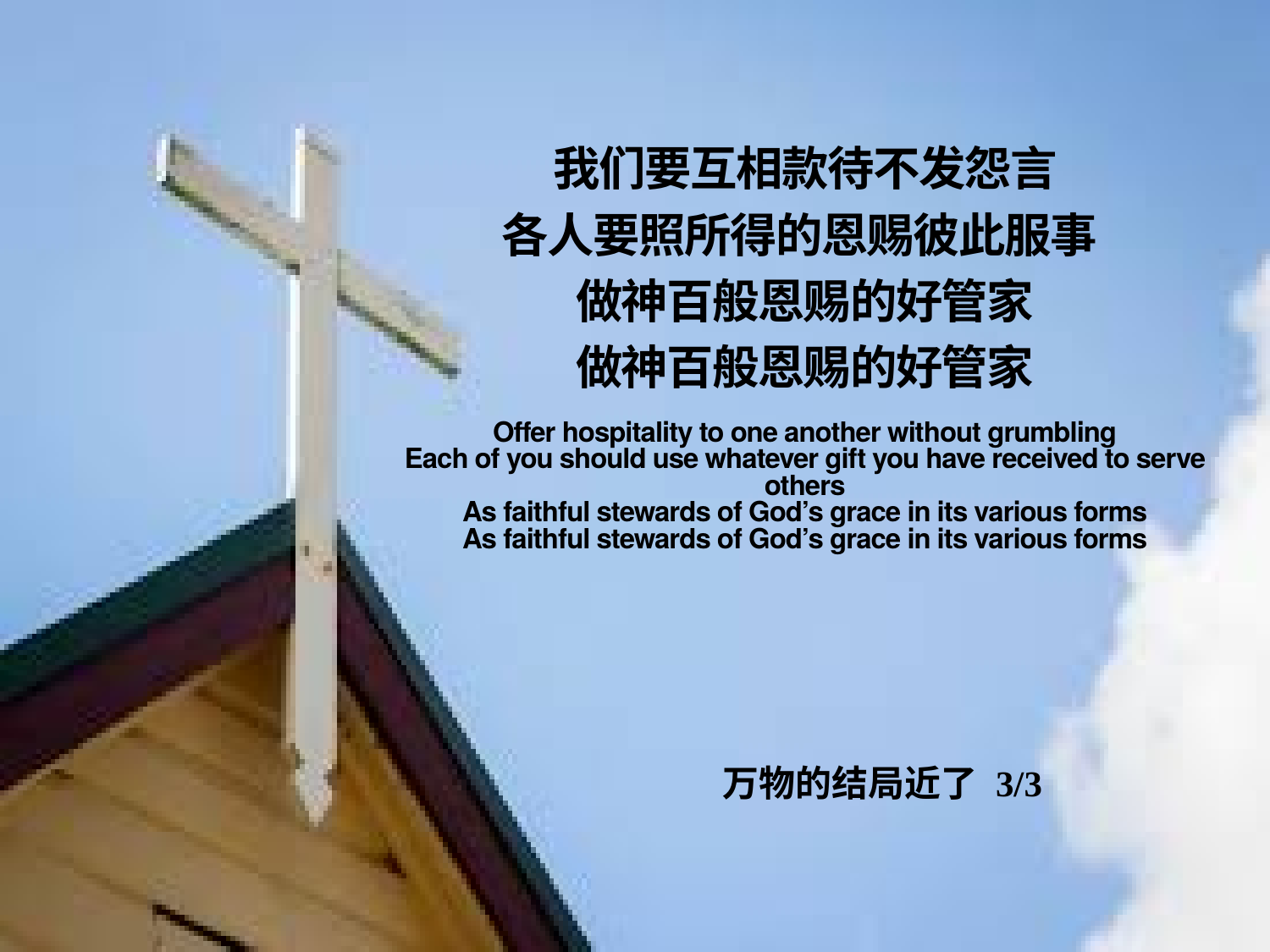

我们要互相款待不发怨言
各人要照所得的恩赐彼此服事
做神百般恩赐的好管家
做神百般恩赐的好管家

Offer hospitality to one another without grumbling
Each of you should use whatever gift you have received to serve others
As faithful stewards of God’s grace in its various forms
As faithful stewards of God’s grace in its various forms
万物的结局近了 3/3